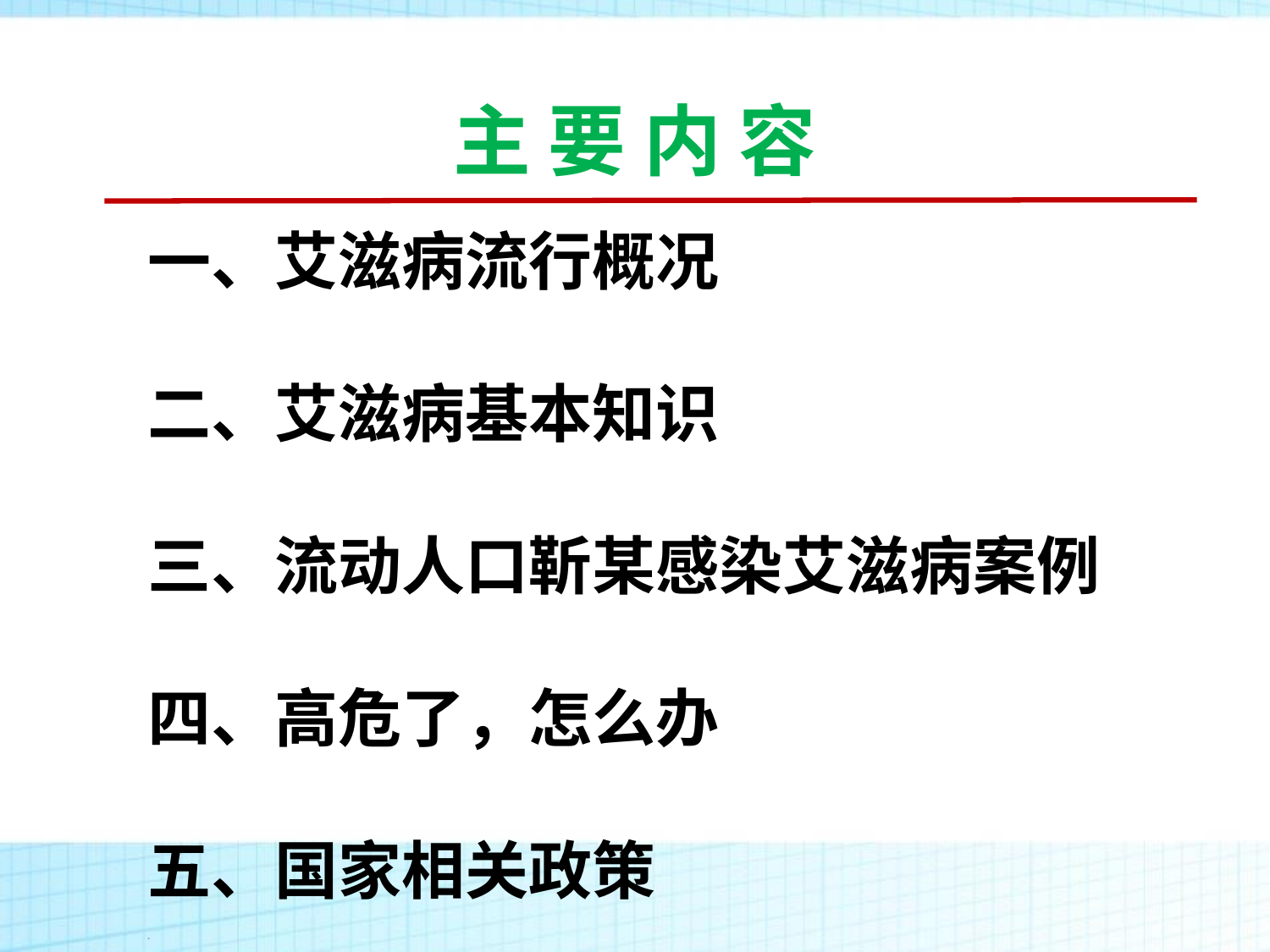

主 要 内 容
一、艾滋病流行概况

二、艾滋病基本知识

三、流动人口靳某感染艾滋病案例

四、高危了，怎么办

五、国家相关政策

二